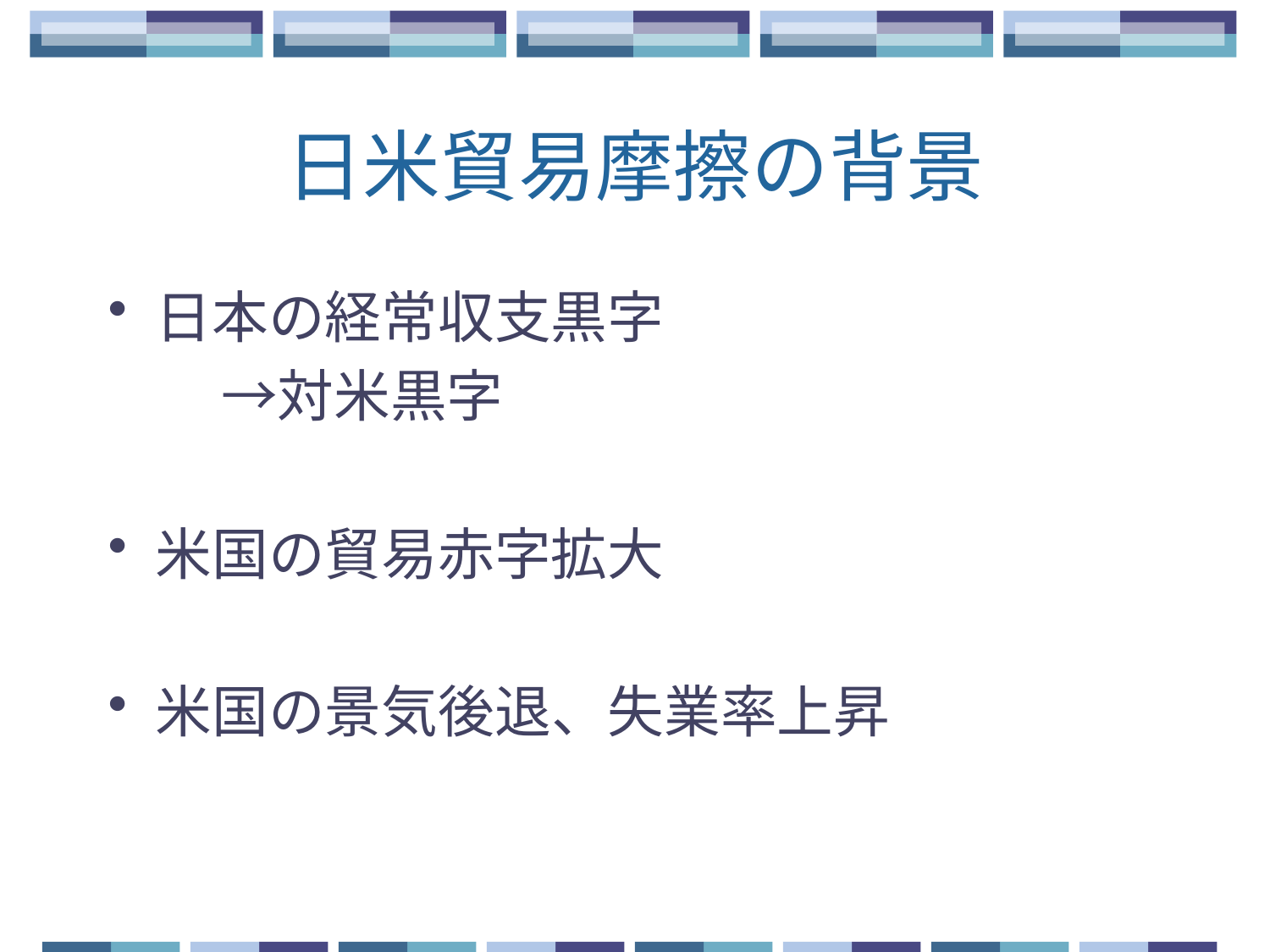

# 日米貿易摩擦の背景
日本の経常収支黒字
　　→対米黒字

米国の貿易赤字拡大

米国の景気後退、失業率上昇